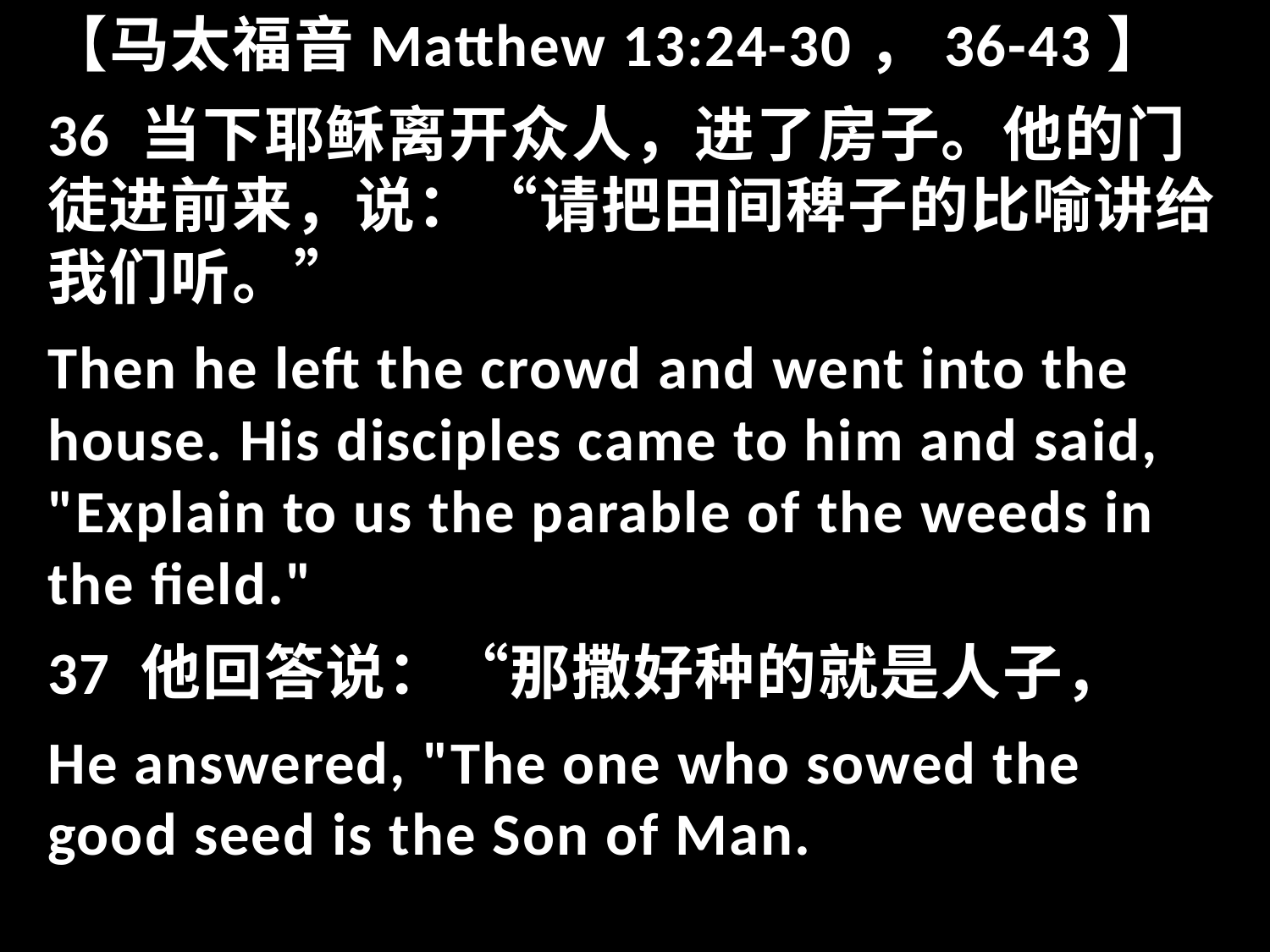

【马太福音Matthew 13:24-30，36-43】
36 当下耶稣离开众人，进了房子。他的门徒进前来，说：“请把田间稗子的比喻讲给我们听。”
Then he left the crowd and went into the house. His disciples came to him and said, "Explain to us the parable of the weeds in the field."
37 他回答说：“那撒好种的就是人子，
He answered, "The one who sowed the good seed is the Son of Man.